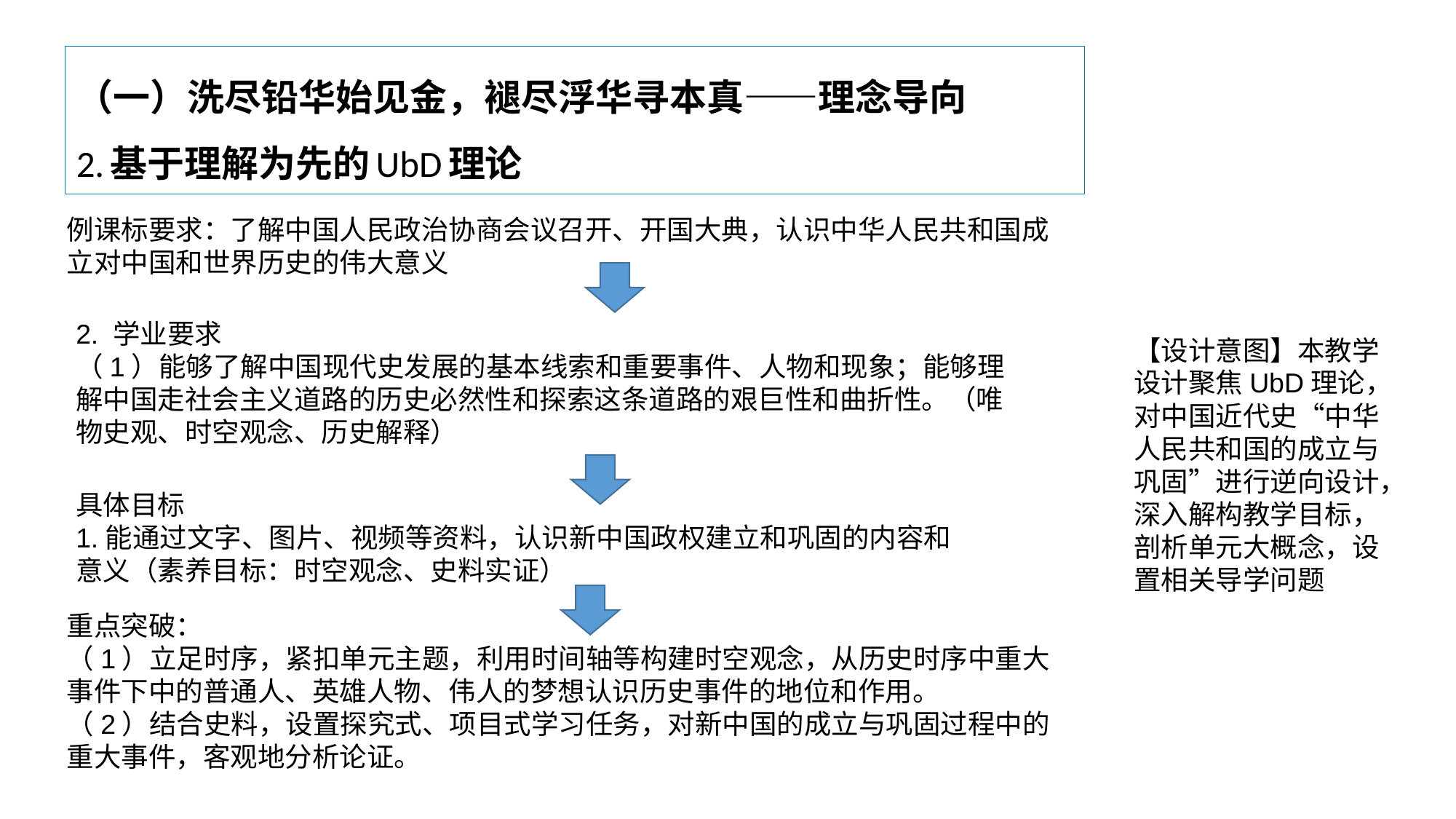

（一）洗尽铅华始见金，褪尽浮华寻本真——理念导向
2.基于理解为先的UbD理论

例课标要求：了解中国人民政治协商会议召开、开国大典，认识中华人民共和国成立对中国和世界历史的伟大意义

2. 学业要求（1）能够了解中国现代史发展的基本线索和重要事件、人物和现象；能够理解中国走社会主义道路的历史必然性和探索这条道路的艰巨性和曲折性。（唯物史观、时空观念、历史解释）
【设计意图】本教学设计聚焦UbD理论，对中国近代史“中华人民共和国的成立与巩固”进行逆向设计，深入解构教学目标，剖析单元大概念，设置相关导学问题

具体目标1.能通过文字、图片、视频等资料，认识新中国政权建立和巩固的内容和意义（素养目标：时空观念、史料实证）

重点突破：（1）立足时序，紧扣单元主题，利用时间轴等构建时空观念，从历史时序中重大事件下中的普通人、英雄人物、伟人的梦想认识历史事件的地位和作用。（2）结合史料，设置探究式、项目式学习任务，对新中国的成立与巩固过程中的重大事件，客观地分析论证。